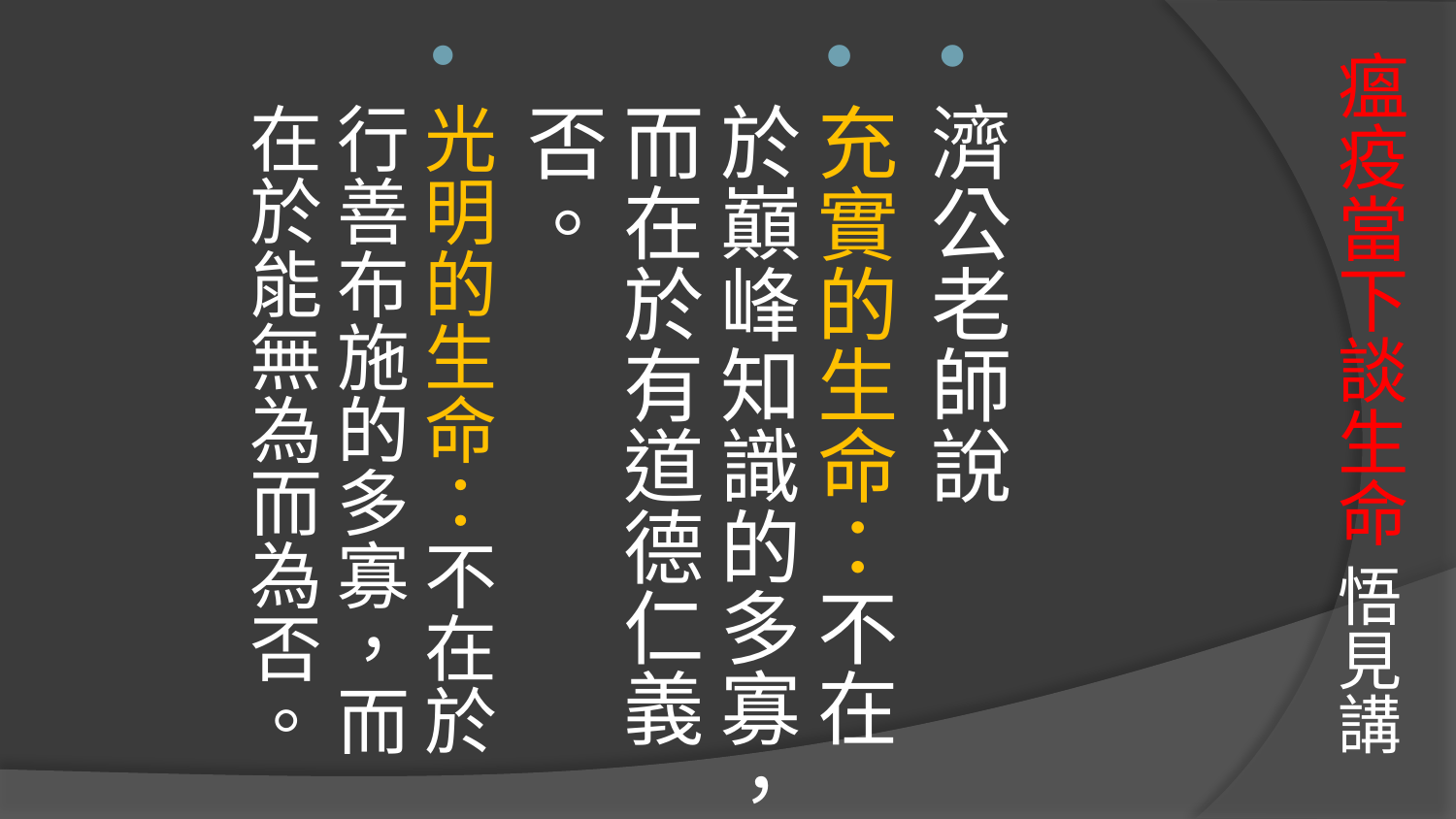

# 瘟疫當下談生命 悟見講
濟公老師說
充實的生命：不在於巔峰知識的多寡，而在於有道德仁義否。
光明的生命：不在於行善布施的多寡，而在於能無為而為否。